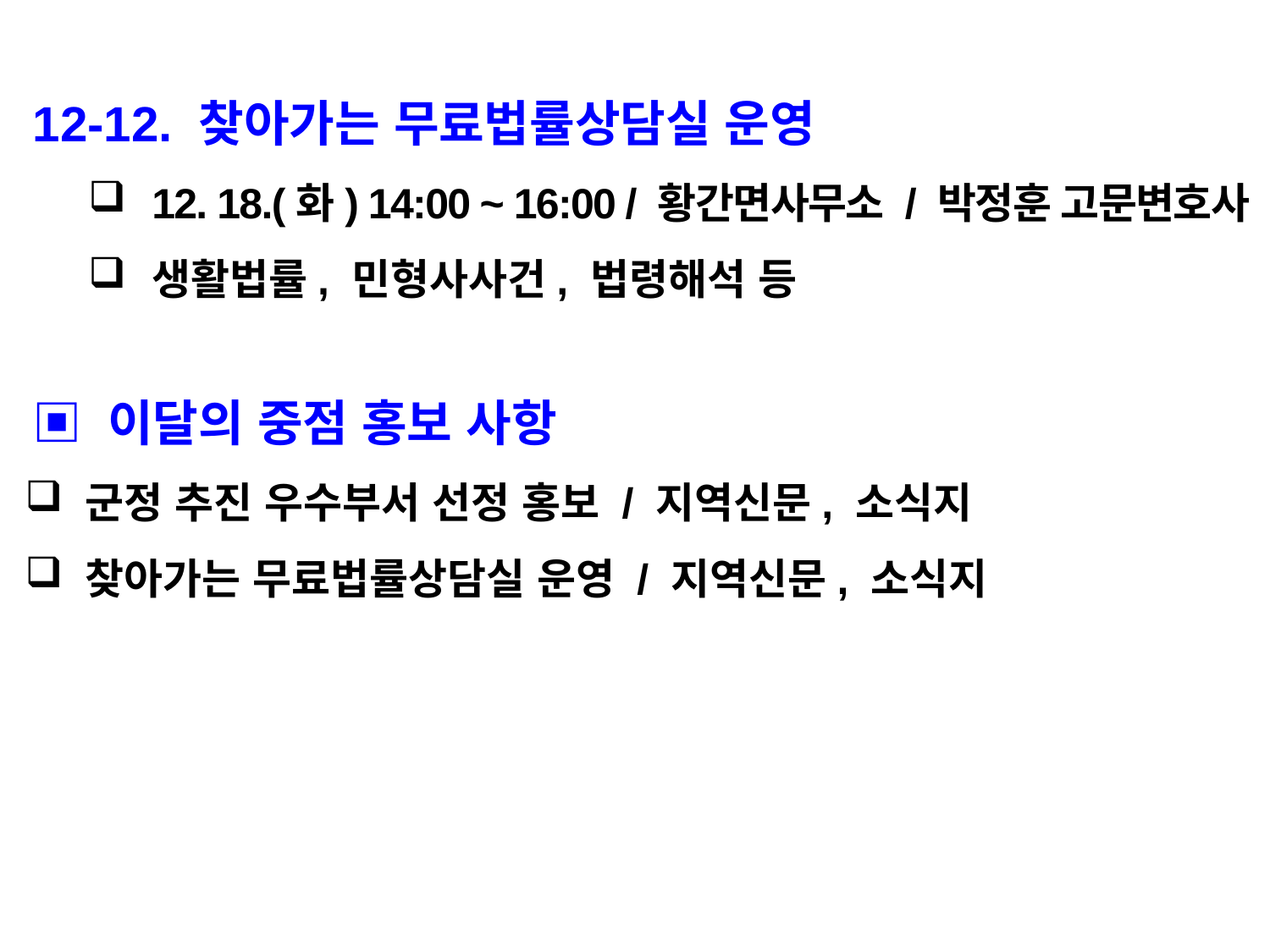

12-12. 찾아가는 무료법률상담실 운영
12. 18.(화) 14:00 ~ 16:00 / 황간면사무소 / 박정훈 고문변호사
생활법률, 민형사사건, 법령해석 등
▣ 이달의 중점 홍보 사항
 군정 추진 우수부서 선정 홍보 / 지역신문, 소식지
 찾아가는 무료법률상담실 운영 / 지역신문, 소식지